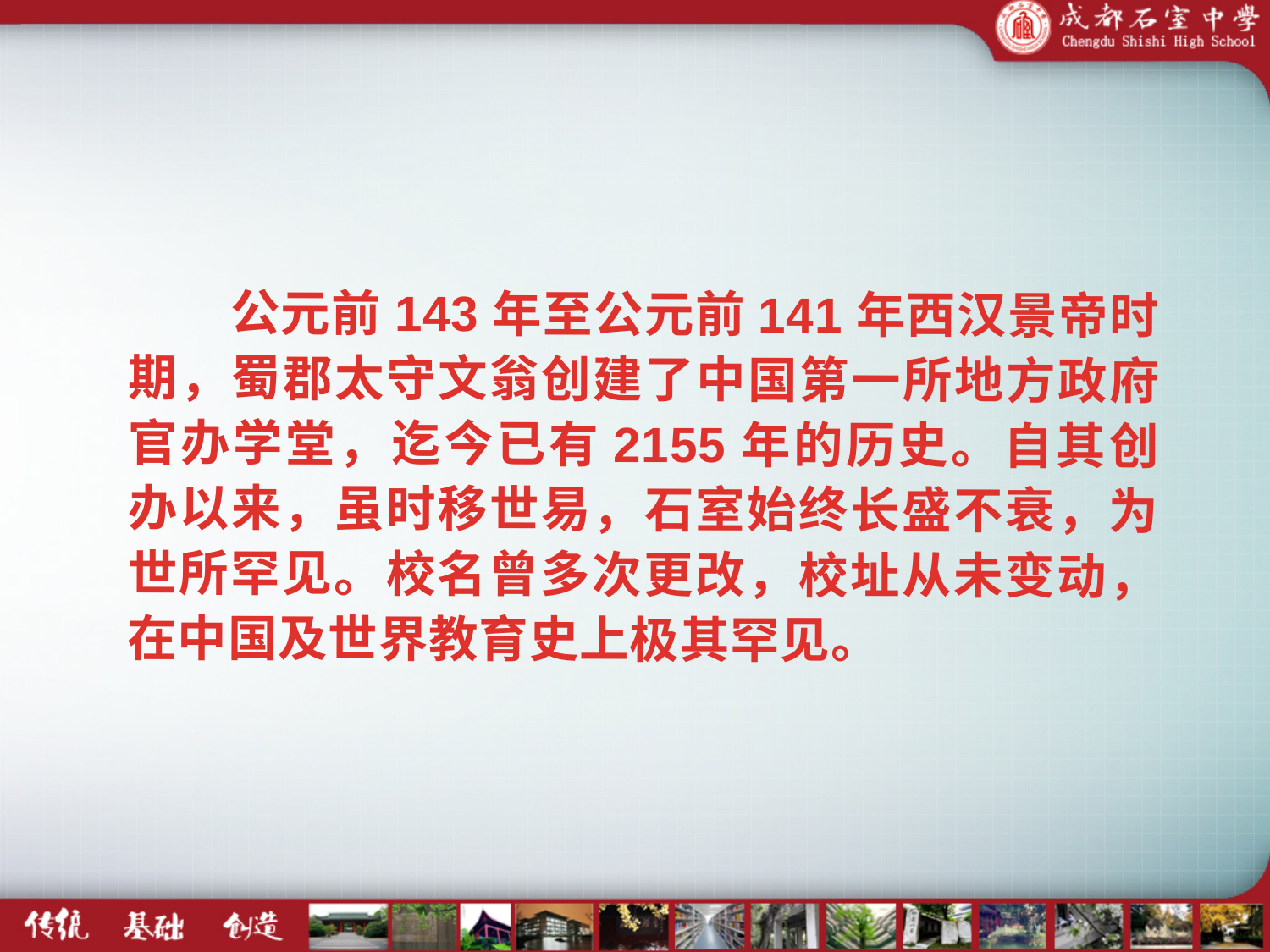

公元前143年至公元前141年西汉景帝时期，蜀郡太守文翁创建了中国第一所地方政府官办学堂，迄今已有2155年的历史。自其创办以来，虽时移世易，石室始终长盛不衰，为世所罕见。校名曾多次更改，校址从未变动，在中国及世界教育史上极其罕见。